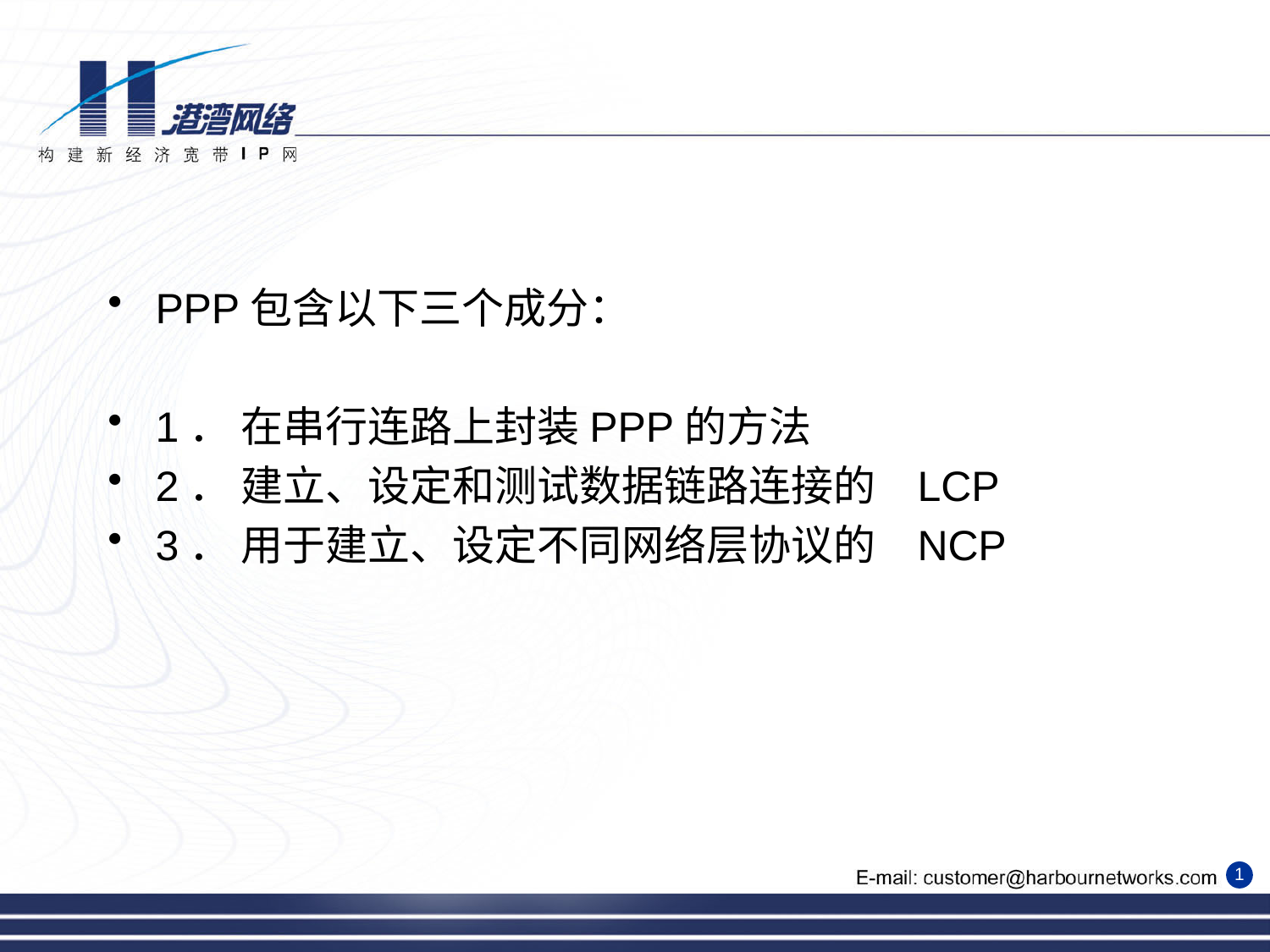

PPP包含以下三个成分：

1． 在串行连路上封装PPP的方法
2． 建立、设定和测试数据链路连接的	LCP
3． 用于建立、设定不同网络层协议的	NCP